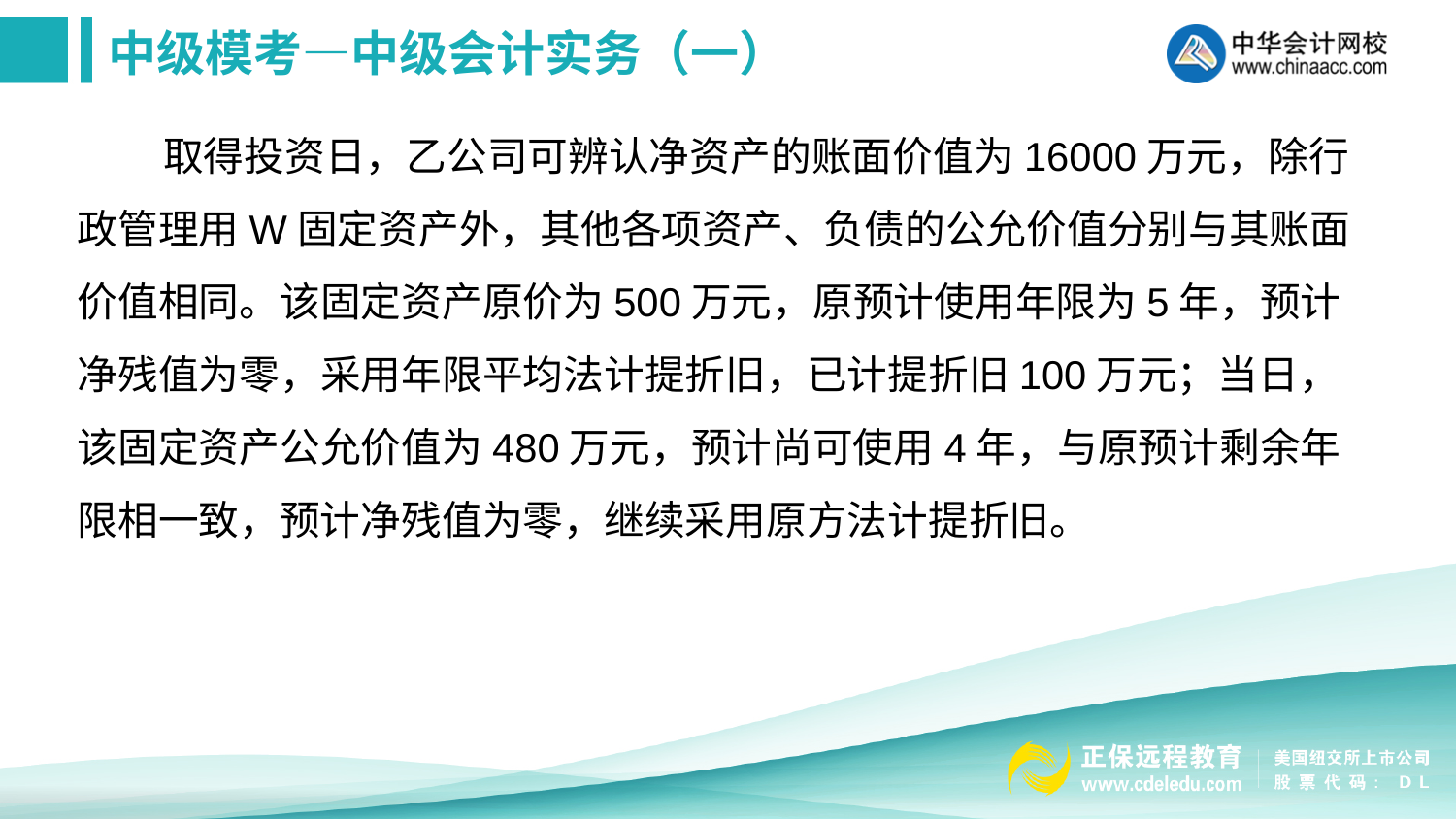

取得投资日，乙公司可辨认净资产的账面价值为16000万元，除行政管理用W固定资产外，其他各项资产、负债的公允价值分别与其账面价值相同。该固定资产原价为500万元，原预计使用年限为5年，预计净残值为零，采用年限平均法计提折旧，已计提折旧100万元；当日，该固定资产公允价值为480万元，预计尚可使用4年，与原预计剩余年限相一致，预计净残值为零，继续采用原方法计提折旧。